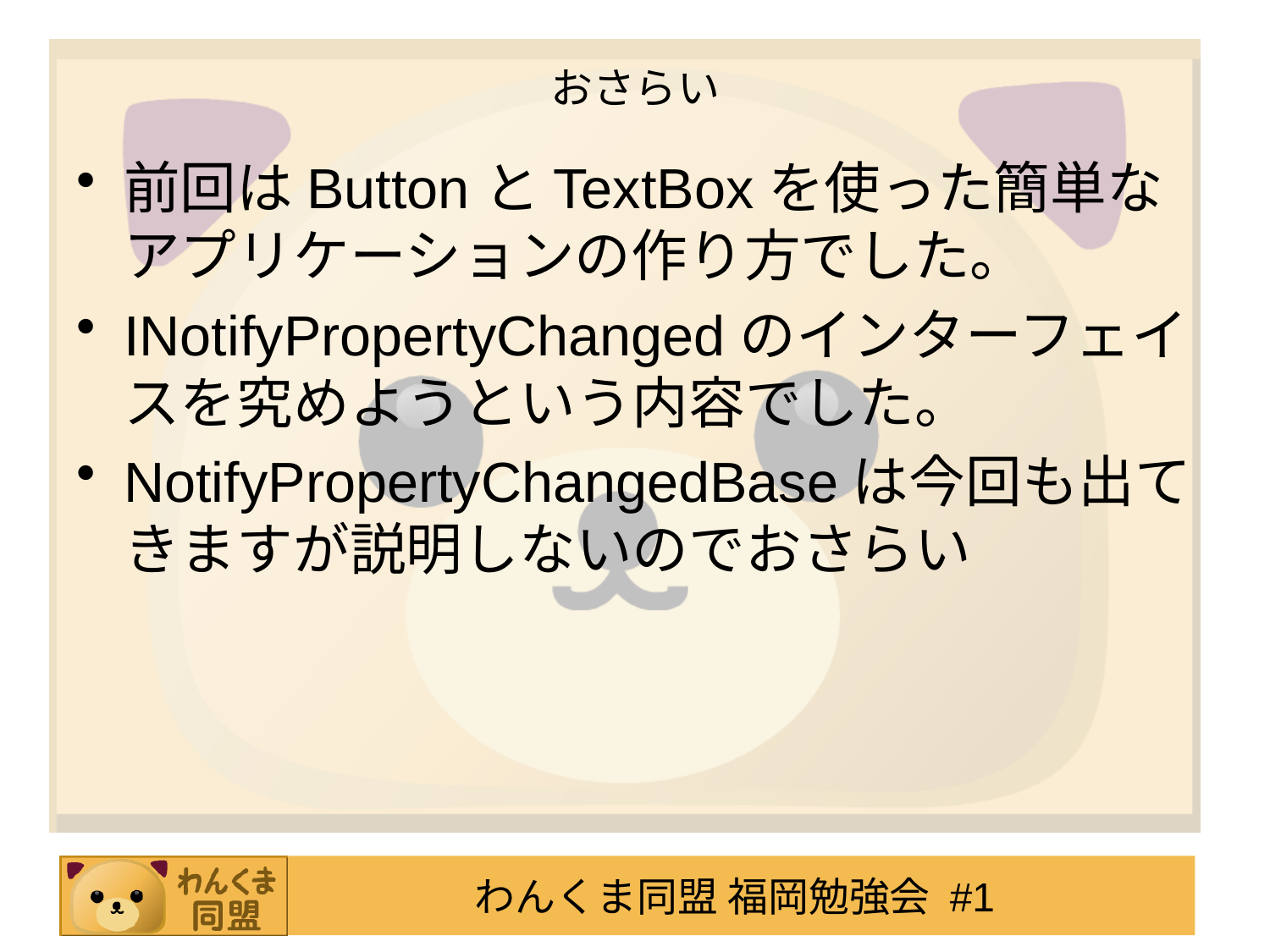

# おさらい
前回はButtonとTextBoxを使った簡単なアプリケーションの作り方でした。
INotifyPropertyChangedのインターフェイスを究めようという内容でした。
NotifyPropertyChangedBaseは今回も出てきますが説明しないのでおさらい